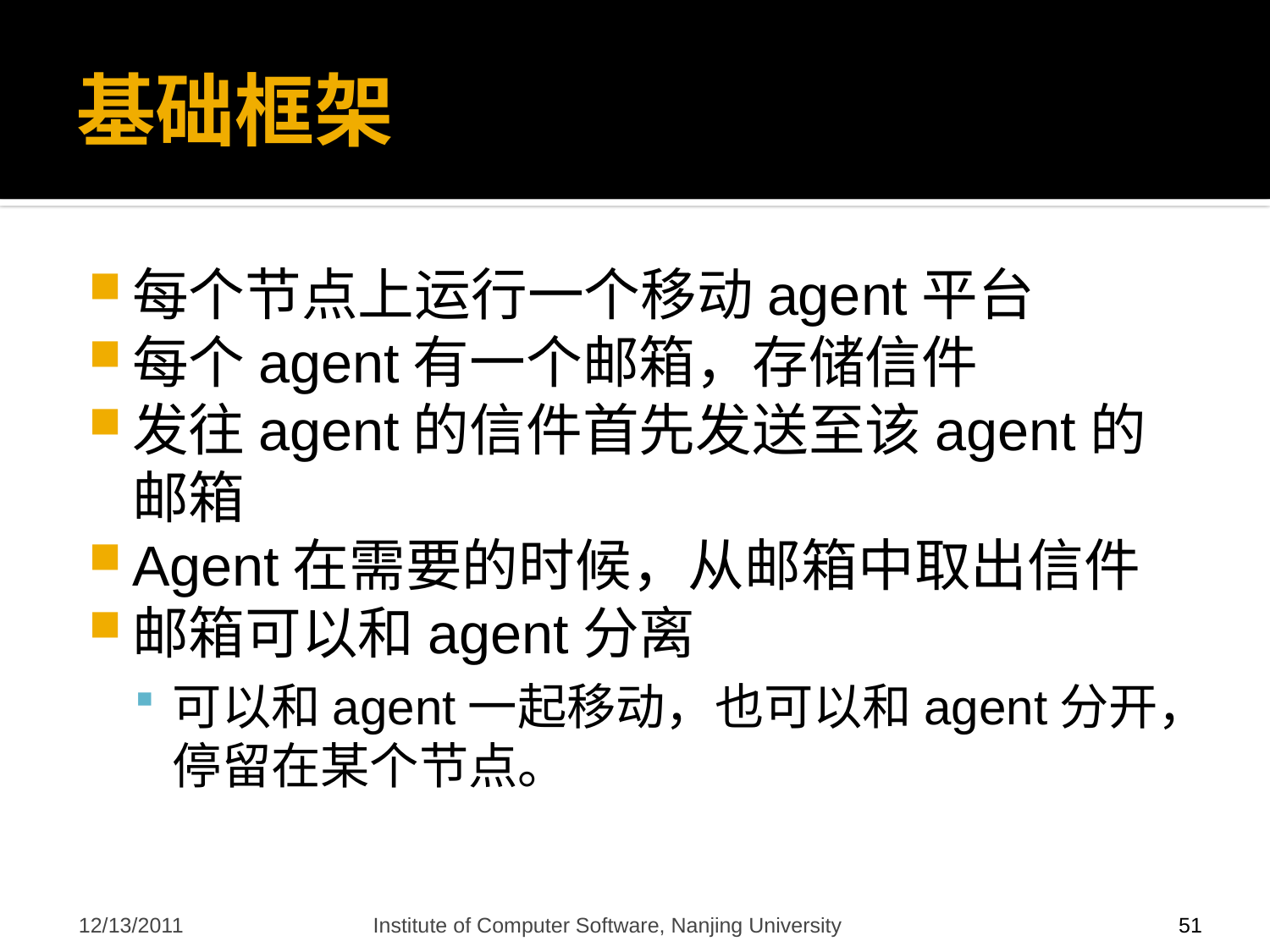

# 基础框架
每个节点上运行一个移动agent平台
每个agent有一个邮箱，存储信件
发往agent的信件首先发送至该agent的邮箱
Agent在需要的时候，从邮箱中取出信件
邮箱可以和agent分离
可以和agent一起移动，也可以和agent分开，停留在某个节点。
51
12/13/2011
Institute of Computer Software, Nanjing University
51